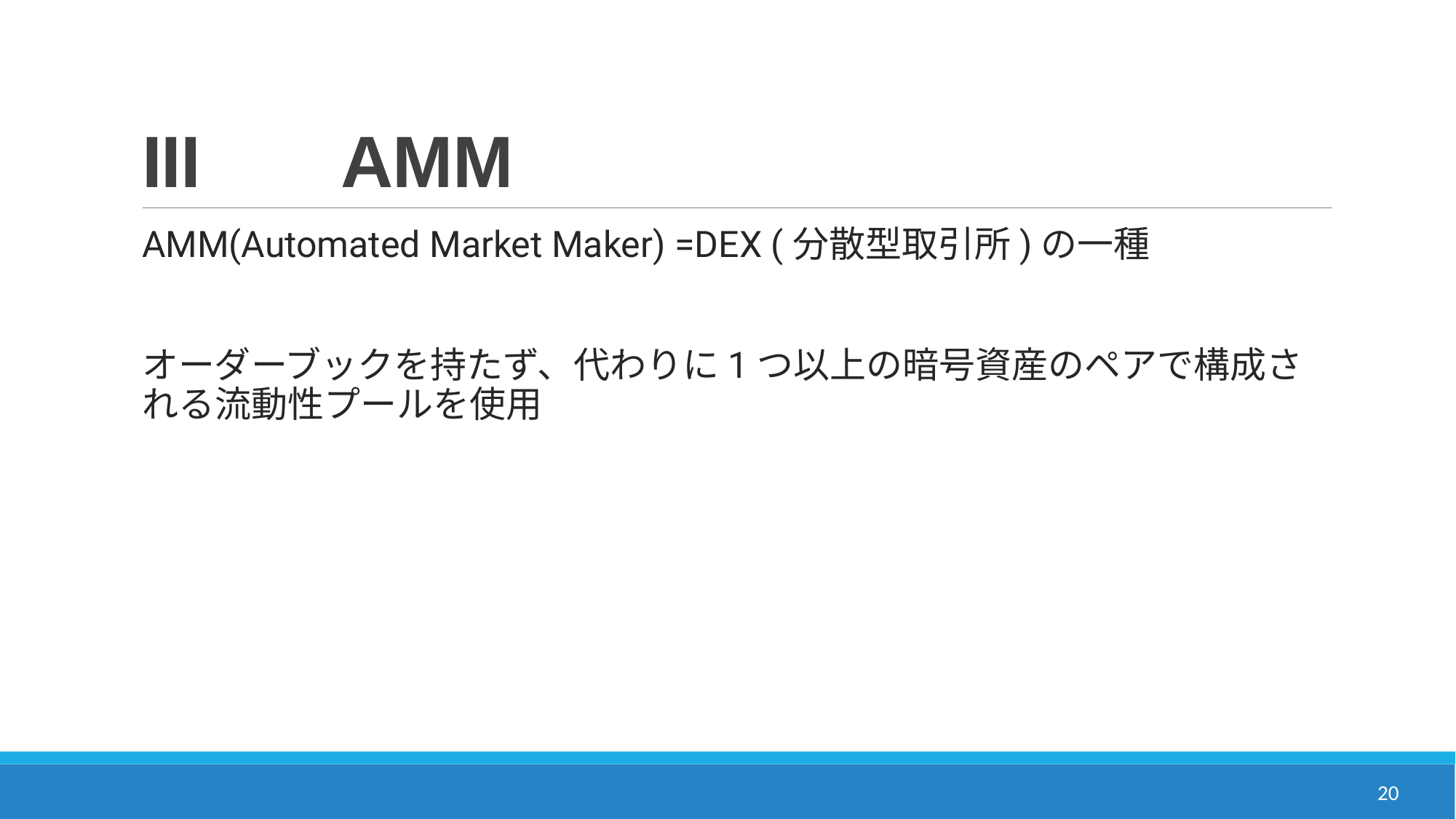

# III	　AMM
AMM(Automated Market Maker) =DEX (分散型取引所)の一種

オーダーブックを持たず、代わりに1つ以上の暗号資産のペアで構成される流動性プールを使用

20